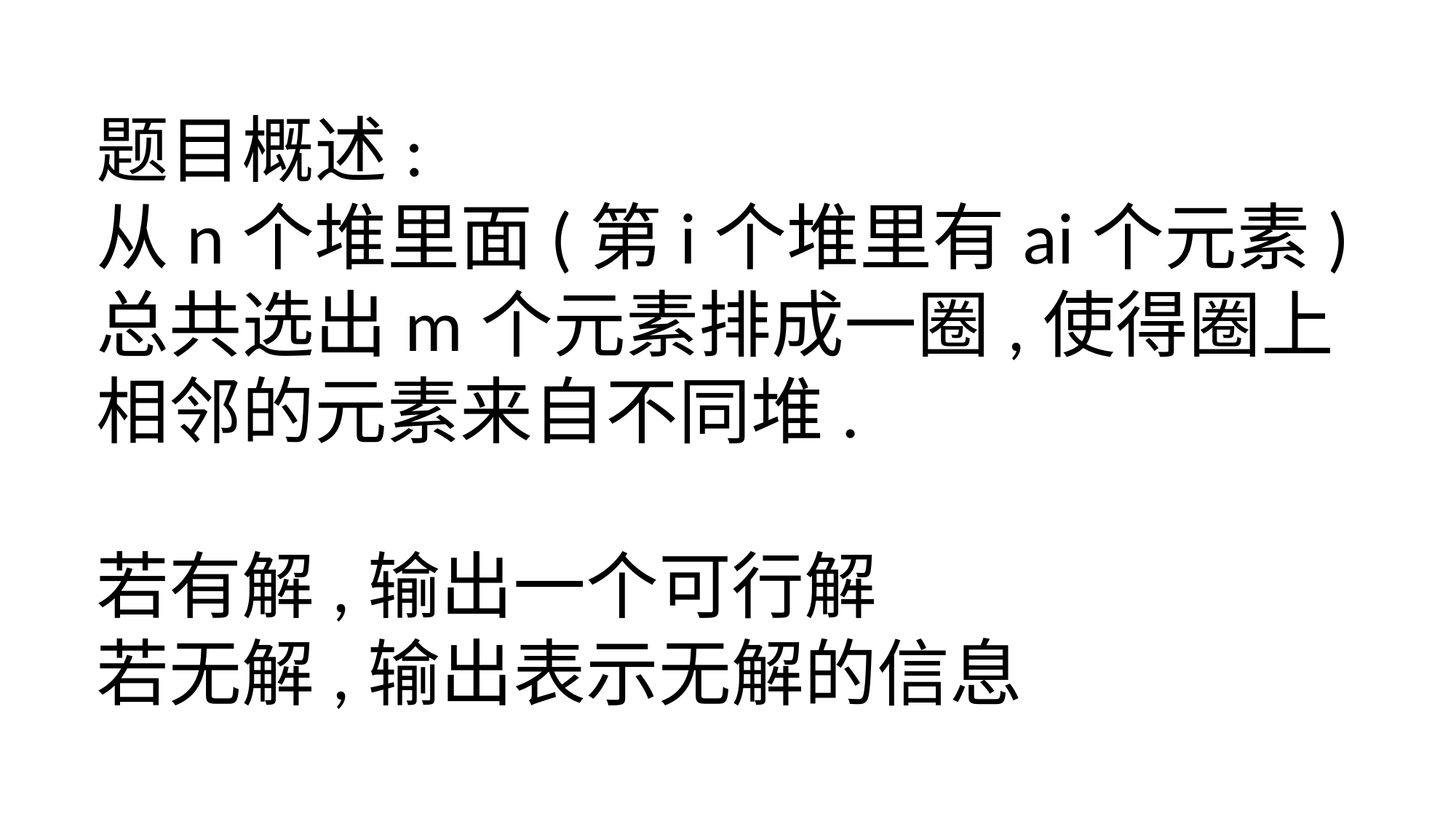

题目概述:
从n个堆里面(第i个堆里有ai个元素)总共选出m个元素排成一圈,使得圈上相邻的元素来自不同堆.

若有解,输出一个可行解
若无解,输出表示无解的信息